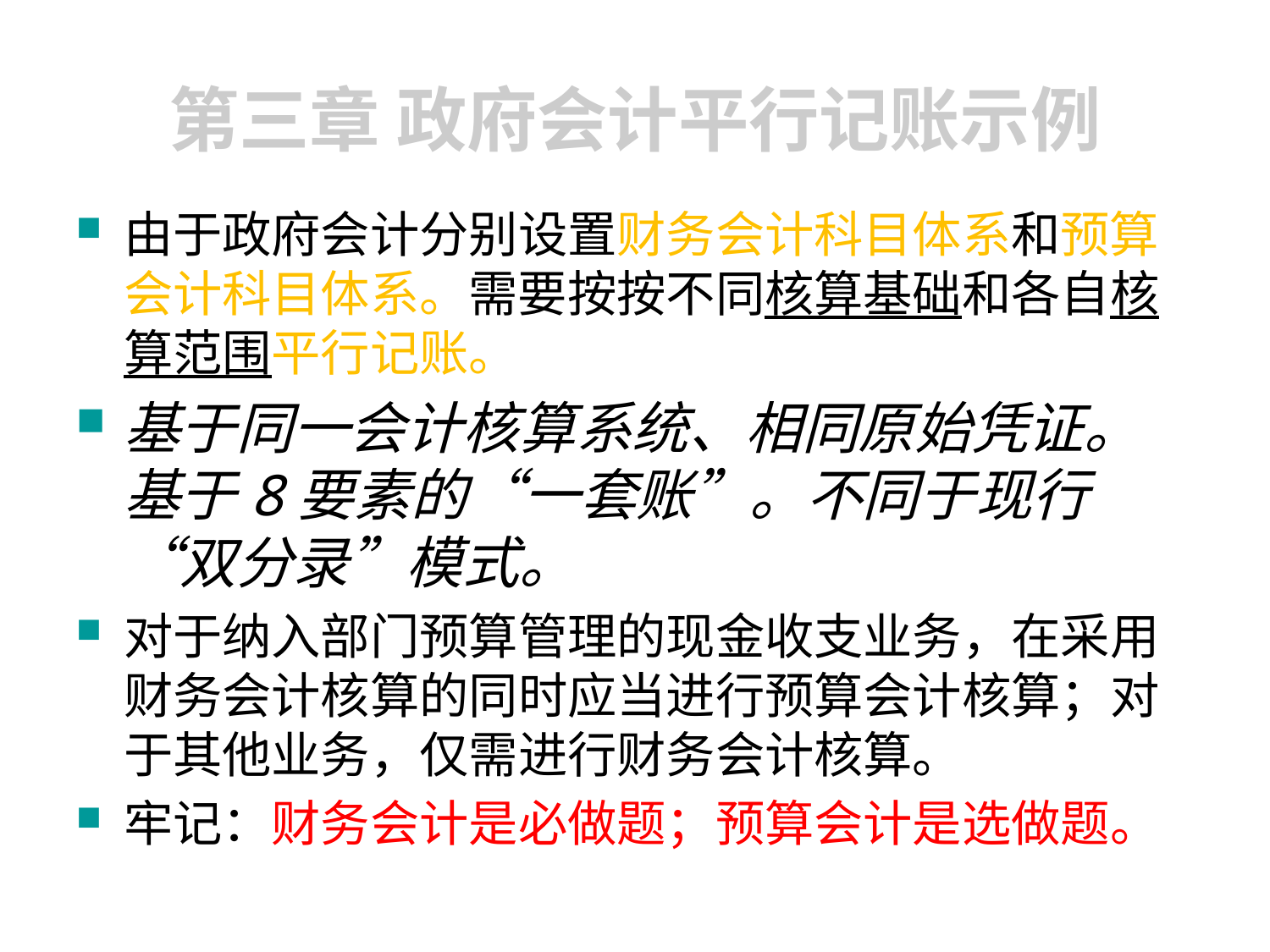

# 第三章 政府会计平行记账示例
由于政府会计分别设置财务会计科目体系和预算会计科目体系。需要按按不同核算基础和各自核算范围平行记账。
基于同一会计核算系统、相同原始凭证。基于8要素的“一套账”。不同于现行“双分录”模式。
对于纳入部门预算管理的现金收支业务，在采用财务会计核算的同时应当进行预算会计核算；对于其他业务，仅需进行财务会计核算。
牢记：财务会计是必做题；预算会计是选做题。